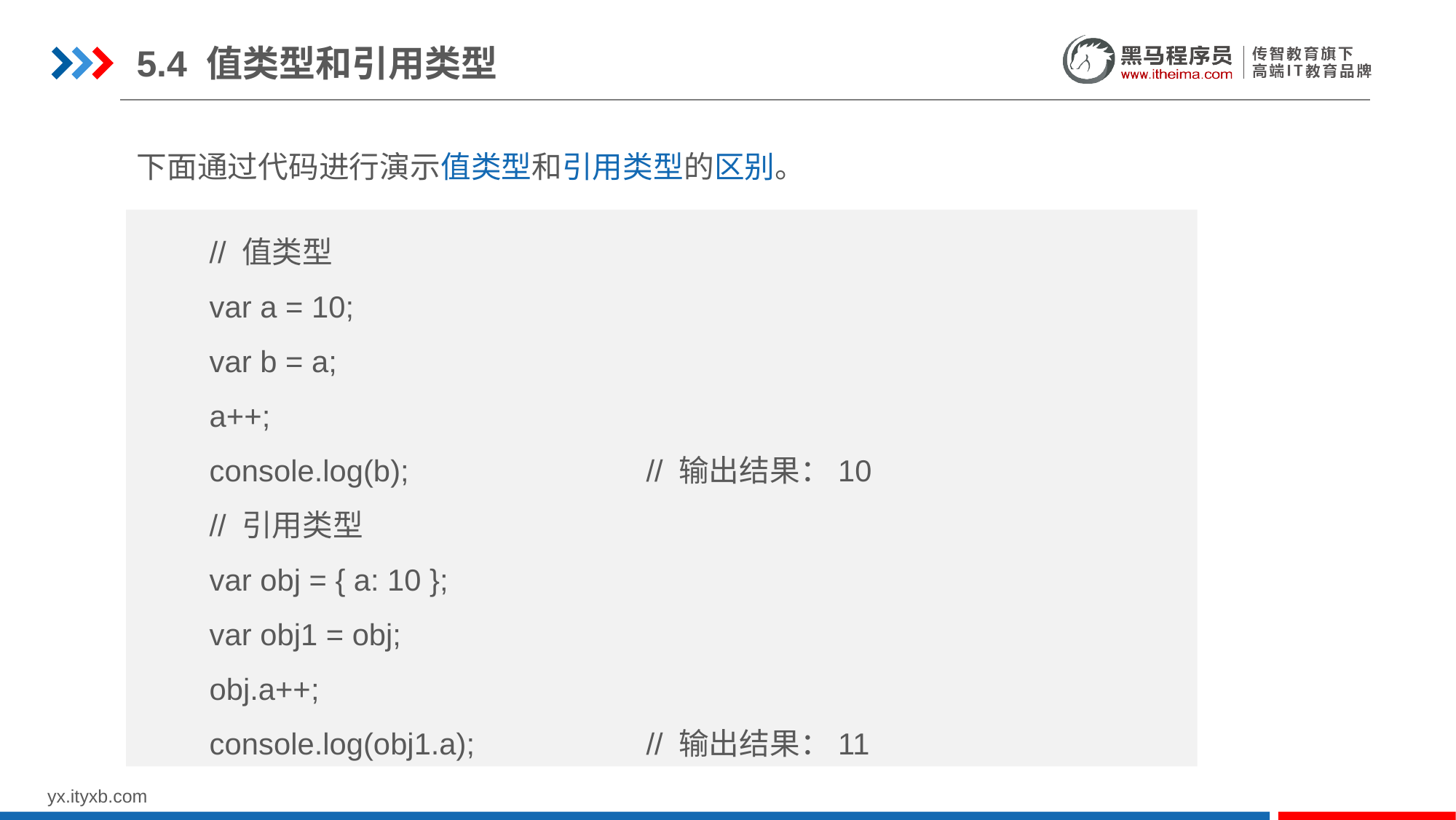

5.4 值类型和引用类型
下面通过代码进行演示值类型和引用类型的区别。
// 值类型
var a = 10;
var b = a;
a++;
console.log(b);			// 输出结果：10
// 引用类型
var obj = { a: 10 };
var obj1 = obj;
obj.a++;
console.log(obj1.a); 		// 输出结果：11